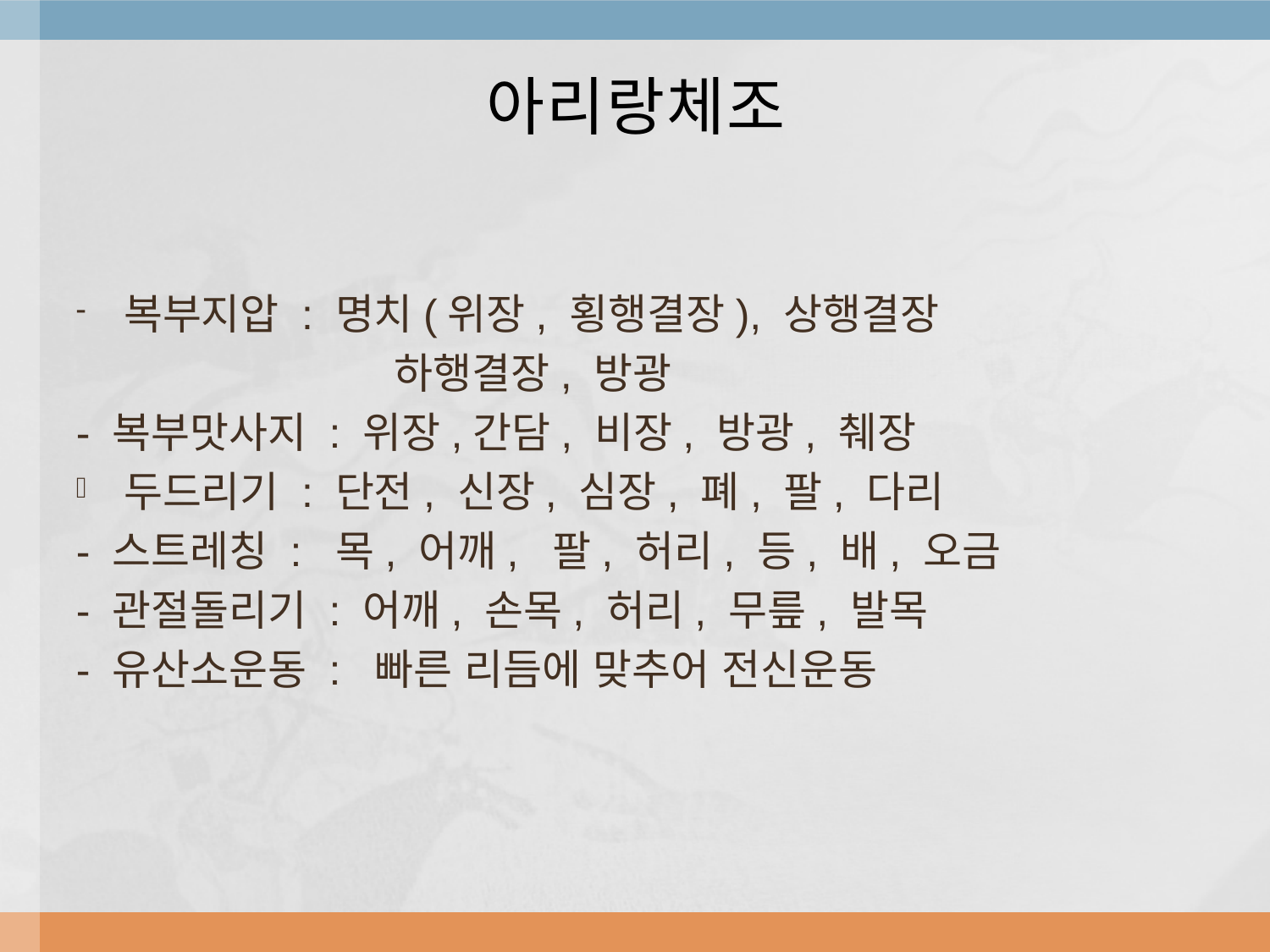

# 아리랑체조

복부지압 : 명치(위장, 횡행결장), 상행결장
                          하행결장, 방광
- 복부맛사지 : 위장,간담, 비장, 방광, 췌장
두드리기 : 단전, 신장, 심장, 폐, 팔, 다리
- 스트레칭 :  목, 어깨,  팔, 허리, 등, 배, 오금
- 관절돌리기 : 어깨, 손목, 허리, 무릎, 발목
- 유산소운동 :  빠른 리듬에 맞추어 전신운동